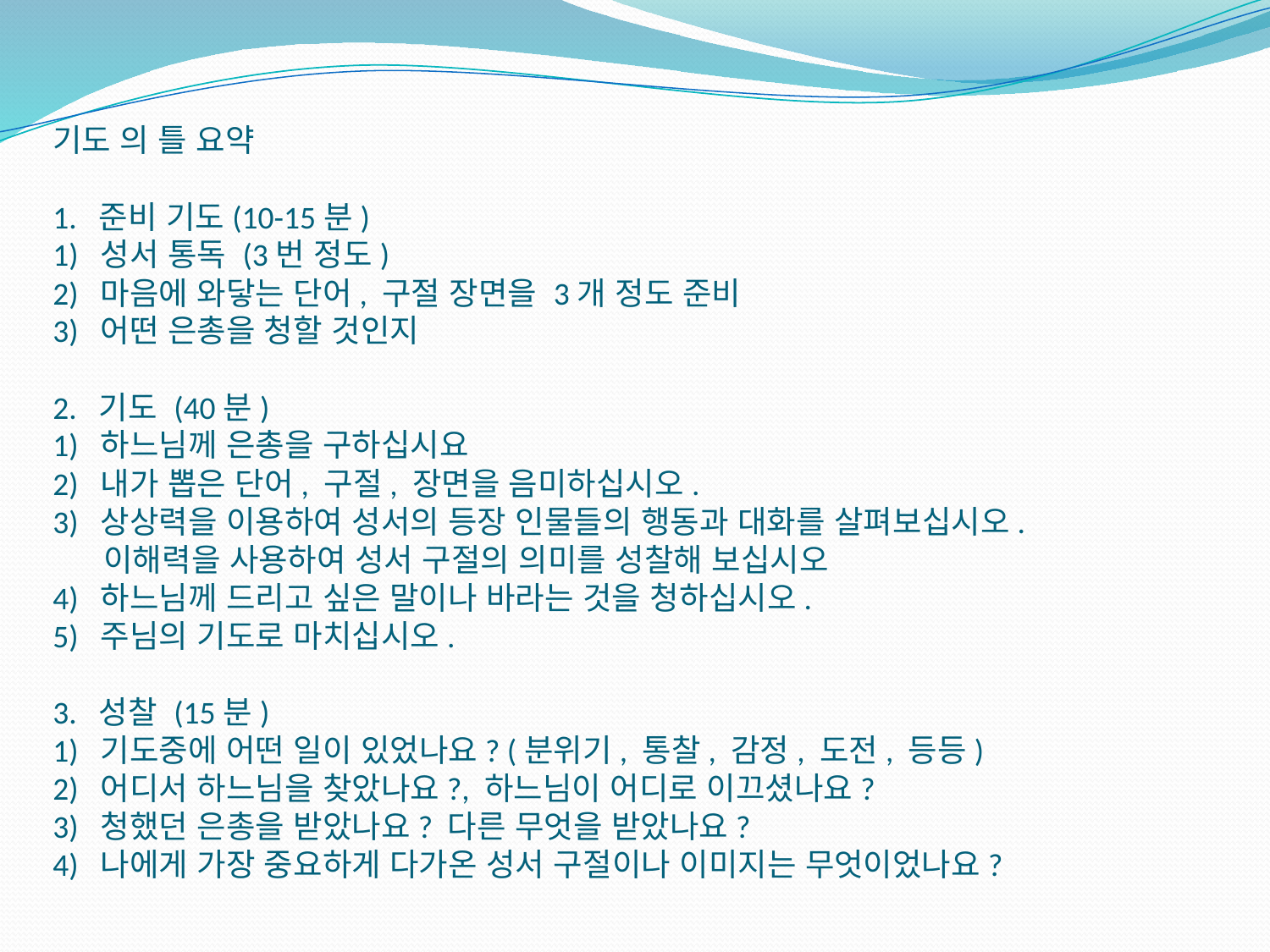

# 기도 의 틀 요약   1.  준비 기도(10-15분) 1)  성서 통독 (3번 정도) 2)  마음에 와닿는 단어, 구절 장면을 3개 정도 준비 3)  어떤 은총을 청할 것인지   2.  기도 (40분) 1)  하느님께 은총을 구하십시요 2)  내가 뽑은 단어, 구절, 장면을 음미하십시오. 3)  상상력을 이용하여 성서의 등장 인물들의 행동과 대화를 살펴보십시오. 이해력을 사용하여 성서 구절의 의미를 성찰해 보십시오 4)  하느님께 드리고 싶은 말이나 바라는 것을 청하십시오. 5)  주님의 기도로 마치십시오.   3.  성찰 (15분) 1)  기도중에 어떤 일이 있었나요? (분위기, 통찰, 감정, 도전, 등등) 2)  어디서 하느님을 찾았나요?, 하느님이 어디로 이끄셨나요? 3)  청했던 은총을 받았나요? 다른 무엇을 받았나요? 4)  나에게 가장 중요하게 다가온 성서 구절이나 이미지는 무엇이었나요?